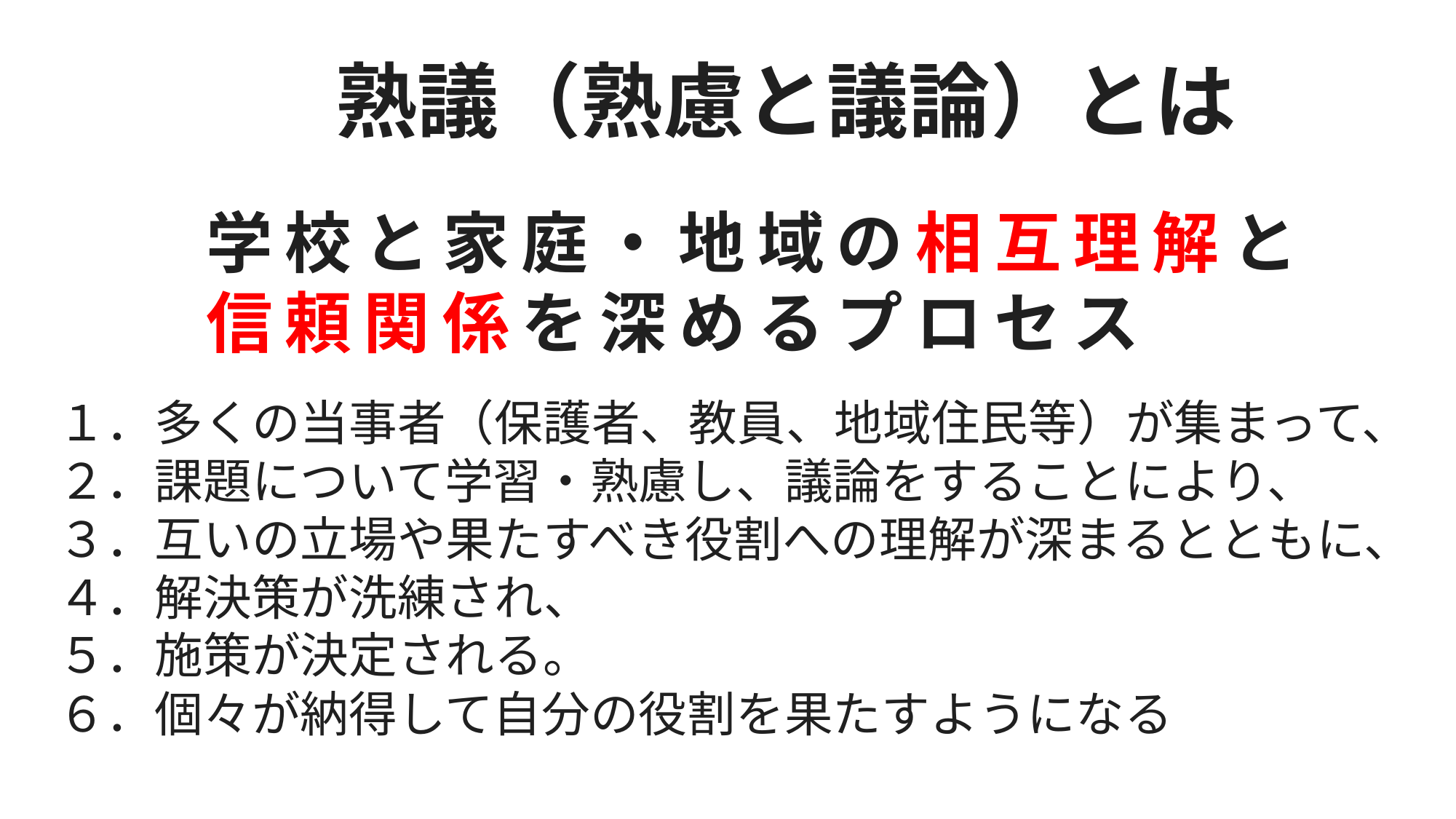

熟議（熟慮と議論）とは
学校と家庭・地域の相互理解と
信頼関係を深めるプロセス
１．多くの当事者（保護者、教員、地域住民等）が集まって、
２．課題について学習・熟慮し、議論をすることにより、
３．互いの立場や果たすべき役割への理解が深まるとともに、
４．解決策が洗練され、
５．施策が決定される。
６．個々が納得して自分の役割を果たすようになる